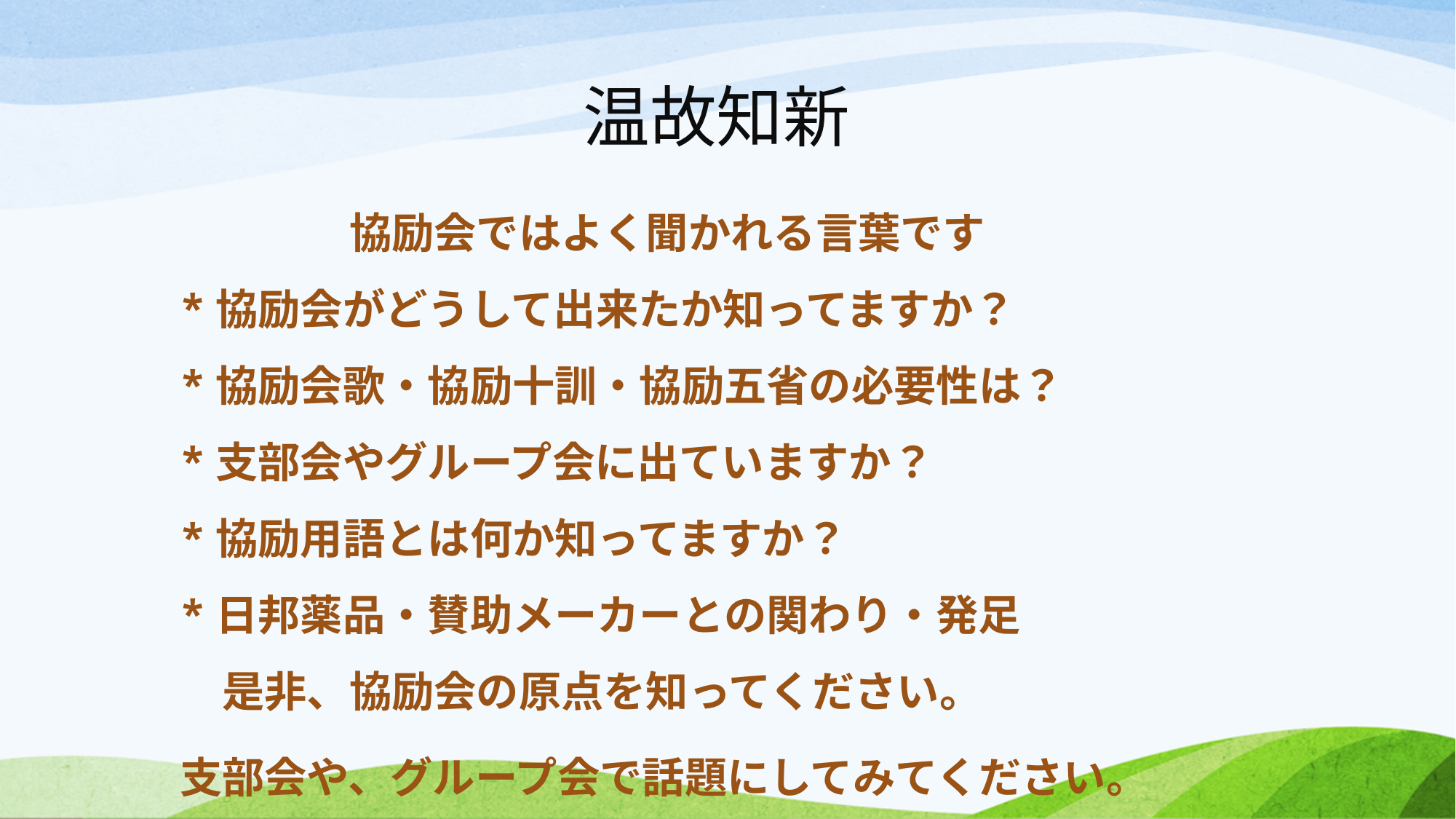

温故知新
　　　　協励会ではよく聞かれる言葉です
*協励会がどうして出来たか知ってますか？
*協励会歌・協励十訓・協励五省の必要性は？
*支部会やグループ会に出ていますか？
*協励用語とは何か知ってますか？
*日邦薬品・賛助メーカーとの関わり・発足
　是非、協励会の原点を知ってください。
支部会や、グループ会で話題にしてみてください。